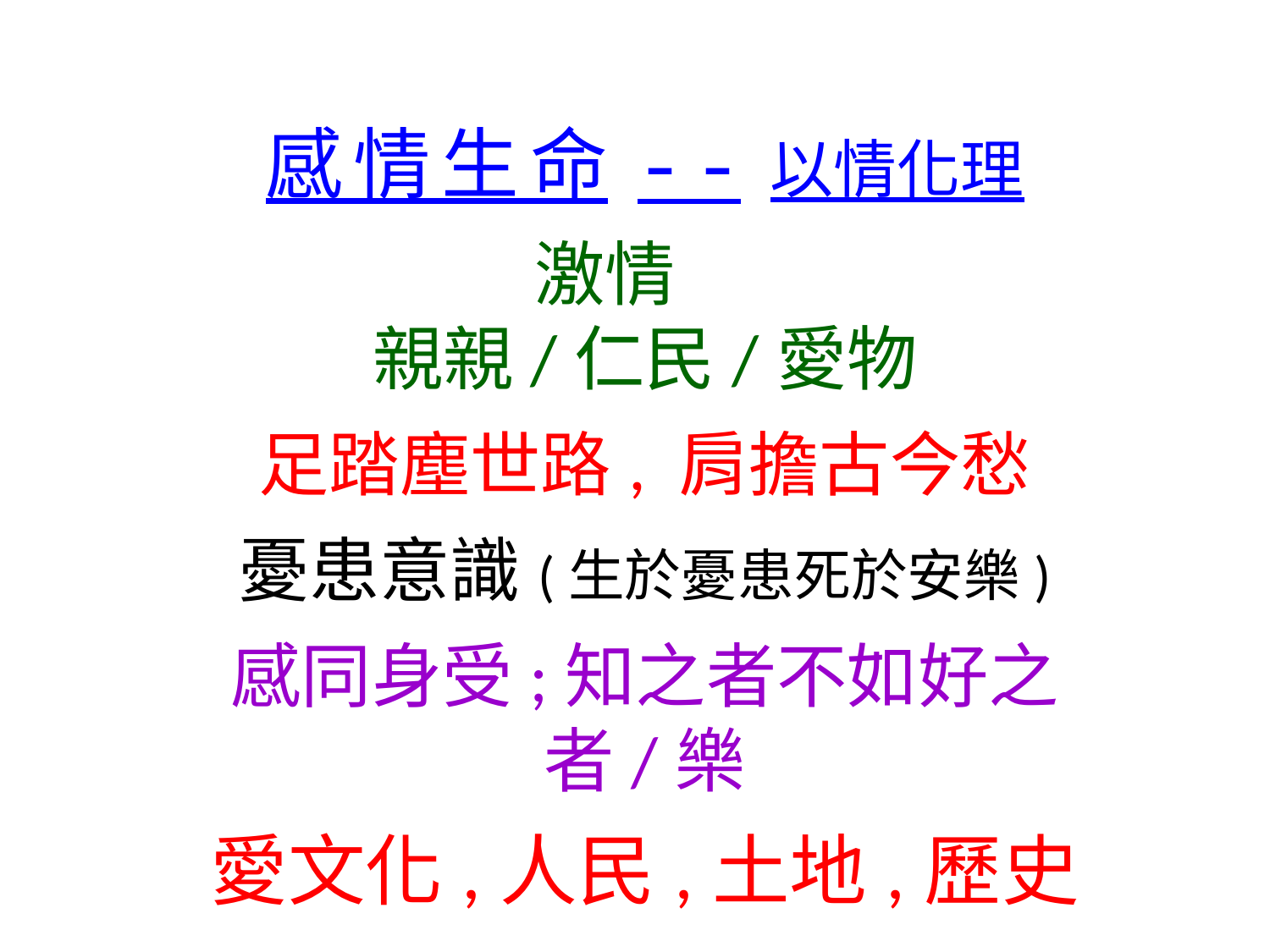

感情生命--以情化理
激情
親親/仁民/愛物
足踏塵世路, 肩擔古今愁
憂患意識(生於憂患死於安樂)
感同身受;知之者不如好之者/樂
愛文化,人民,土地,歷史